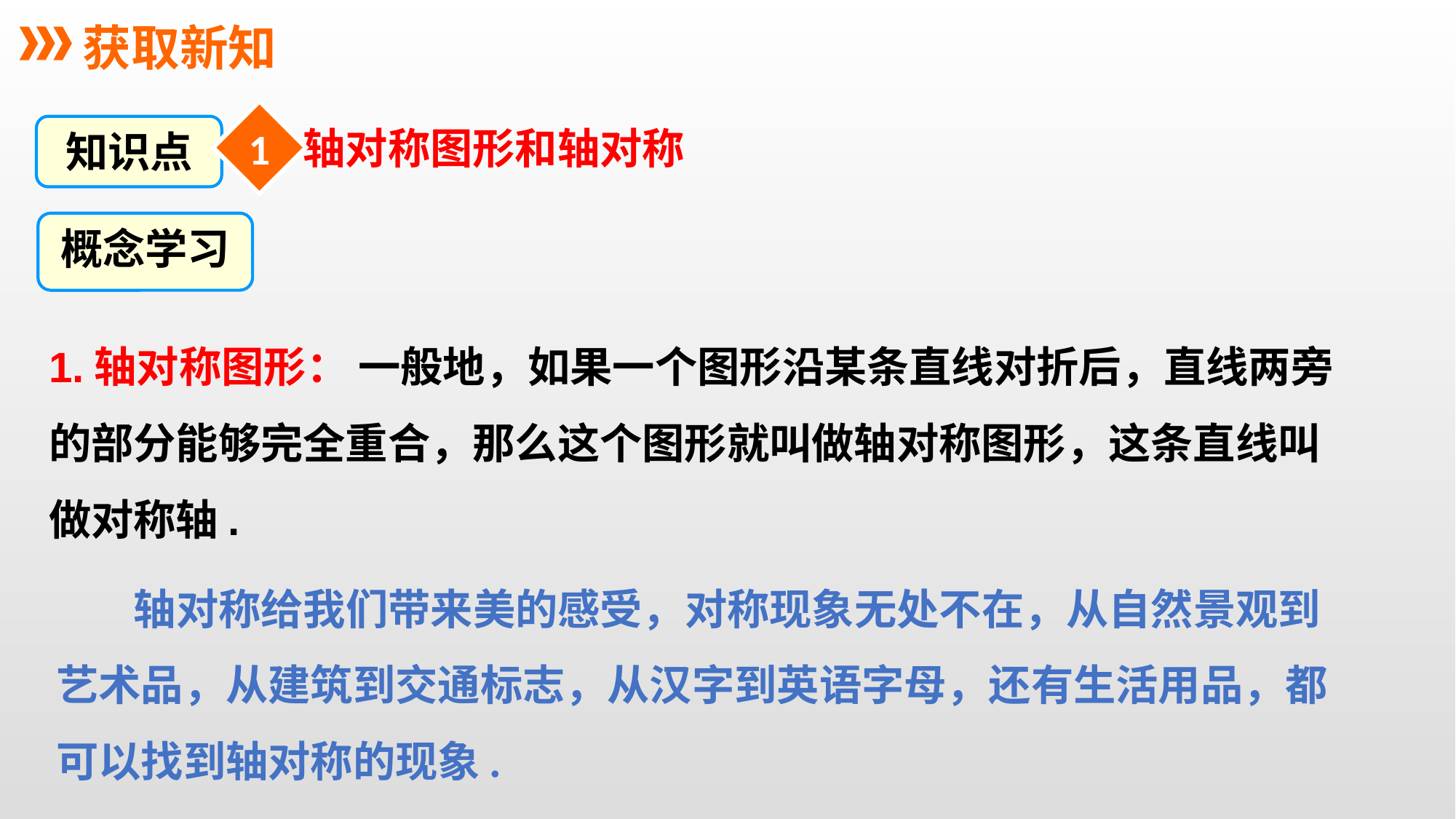

获取新知

1
知识点
轴对称图形和轴对称
概念学习
1.轴对称图形： 一般地，如果一个图形沿某条直线对折后，直线两旁的部分能够完全重合，那么这个图形就叫做轴对称图形，这条直线叫做对称轴.
       轴对称给我们带来美的感受，对称现象无处不在，从自然景观到艺术品，从建筑到交通标志，从汉字到英语字母，还有生活用品，都可以找到轴对称的现象.